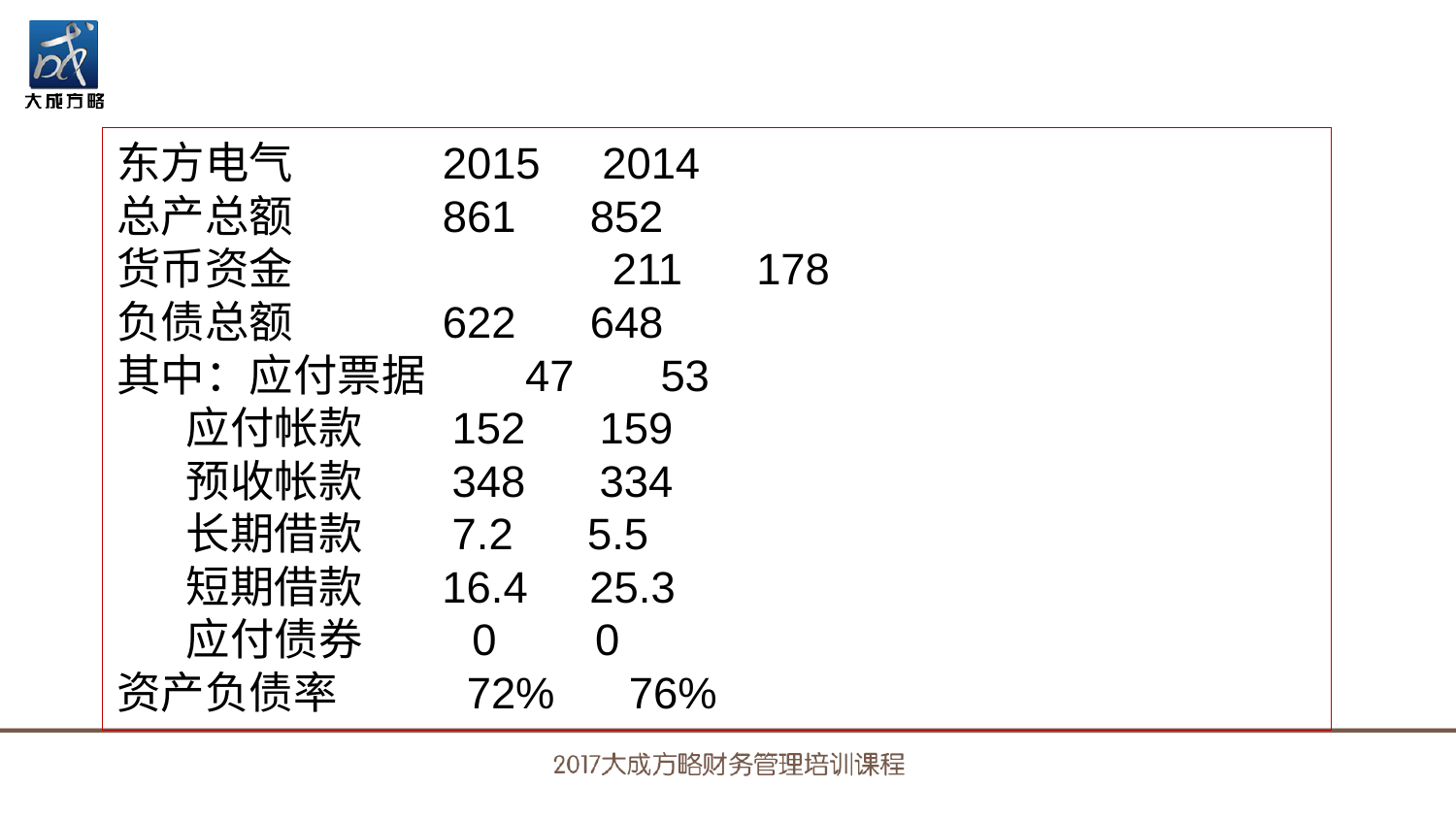

东方电气              2015     2014
总产总额              861      852
货币资金　　　　　　　211      178
负债总额              622      648
其中：应付票据         47       53
      应付帐款        152      159
      预收帐款        348      334
      长期借款        7.2      5.5
      短期借款       16.4     25.3
      应付债券          0        0
资产负债率            72%      76%